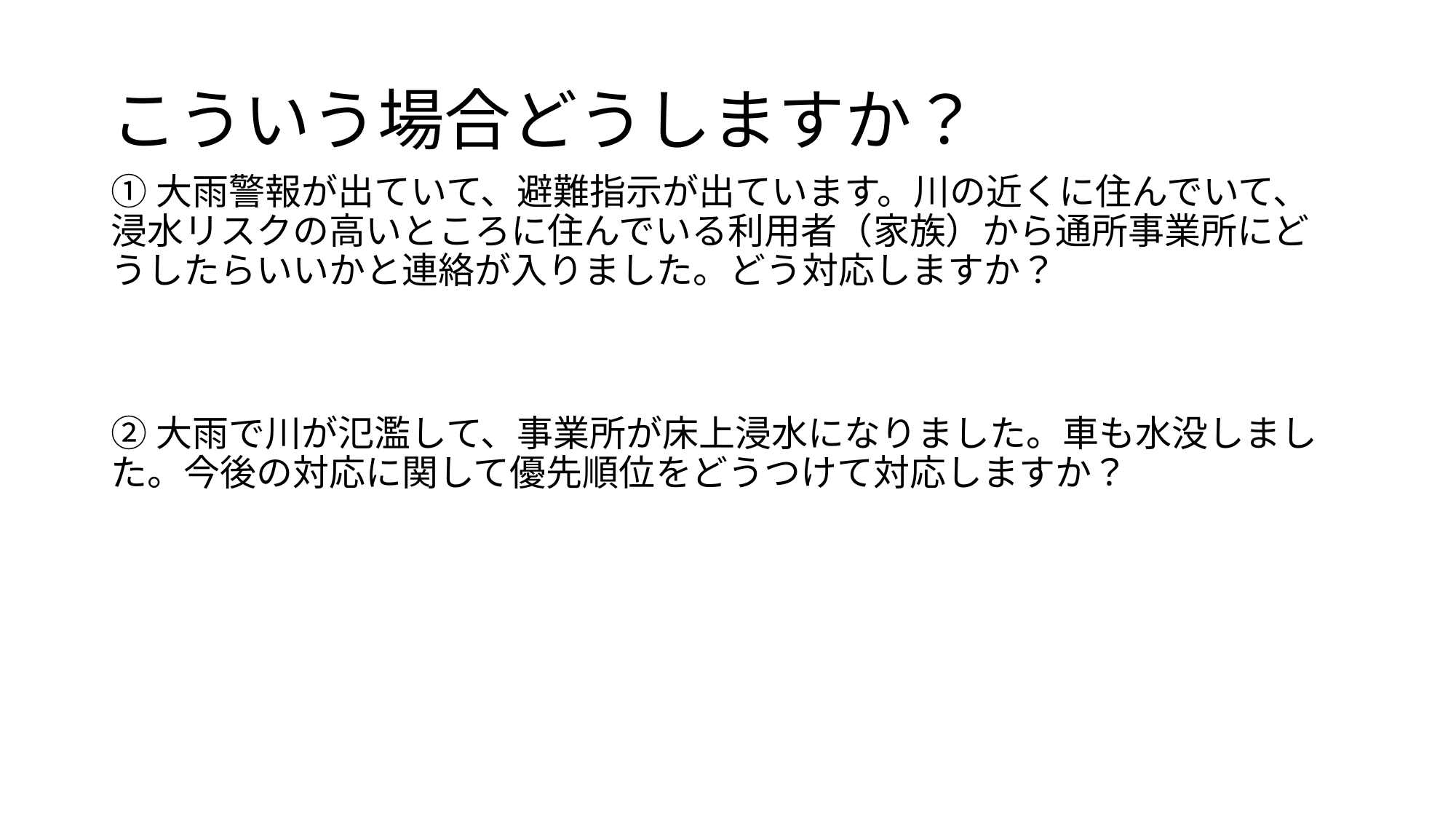

# こういう場合どうしますか？
①大雨警報が出ていて、避難指示が出ています。川の近くに住んでいて、浸水リスクの高いところに住んでいる利用者（家族）から通所事業所にどうしたらいいかと連絡が入りました。どう対応しますか？

②大雨で川が氾濫して、事業所が床上浸水になりました。車も水没しました。今後の対応に関して優先順位をどうつけて対応しますか？